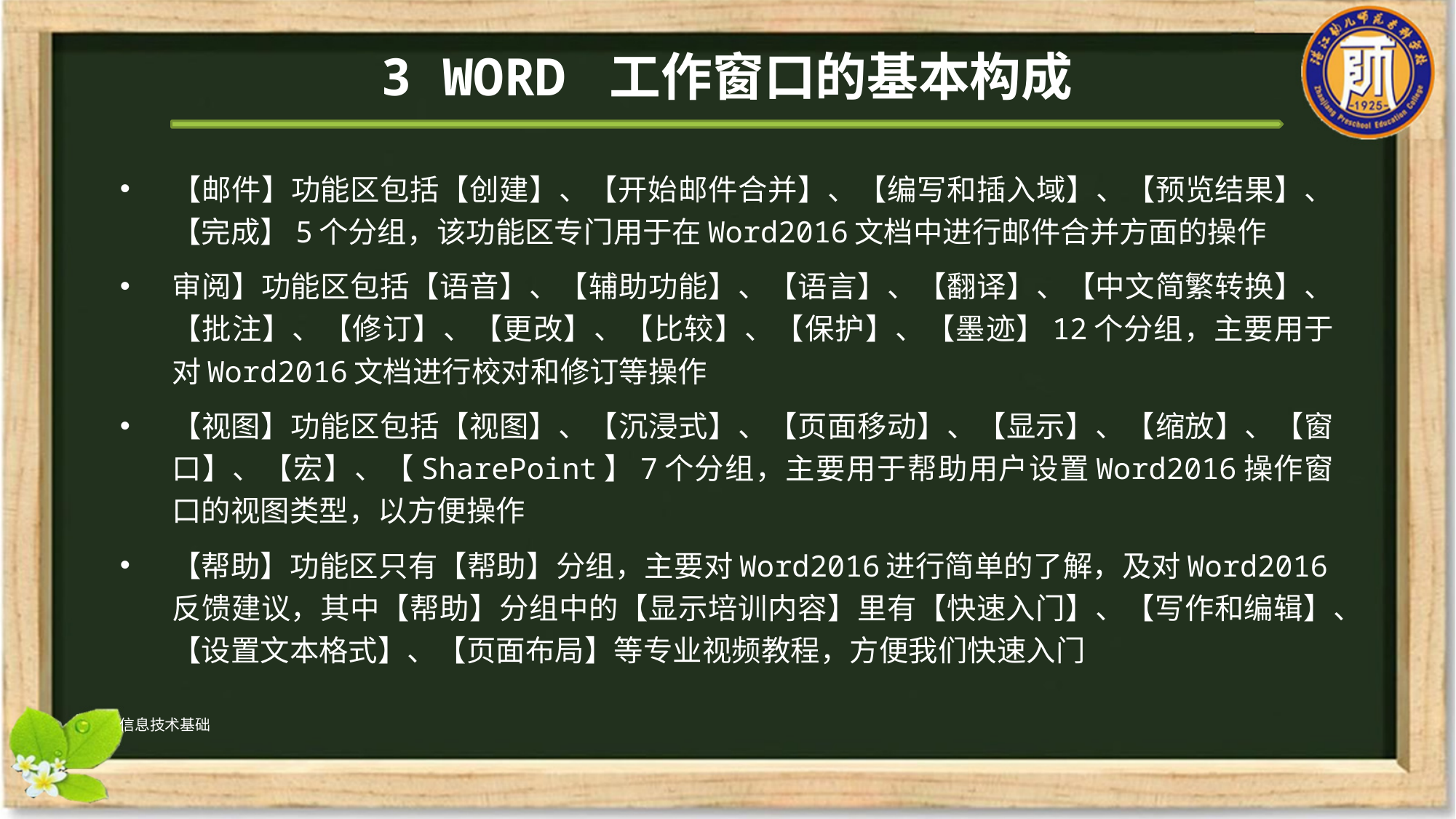

# 3 Word 工作窗口的基本构成
【邮件】功能区包括【创建】、【开始邮件合并】、【编写和插入域】、【预览结果】、【完成】5个分组，该功能区专门用于在Word2016文档中进行邮件合并方面的操作
审阅】功能区包括【语音】、【辅助功能】、【语言】、【翻译】、【中文简繁转换】、【批注】、【修订】、【更改】、【比较】、【保护】、【墨迹】12个分组，主要用于对Word2016文档进行校对和修订等操作
【视图】功能区包括【视图】、【沉浸式】、【页面移动】、【显示】、【缩放】、【窗口】、【宏】、【SharePoint】7个分组，主要用于帮助用户设置Word2016操作窗口的视图类型，以方便操作
【帮助】功能区只有【帮助】分组，主要对Word2016进行简单的了解，及对Word2016反馈建议，其中【帮助】分组中的【显示培训内容】里有【快速入门】、【写作和编辑】、【设置文本格式】、【页面布局】等专业视频教程，方便我们快速入门

信息技术基础